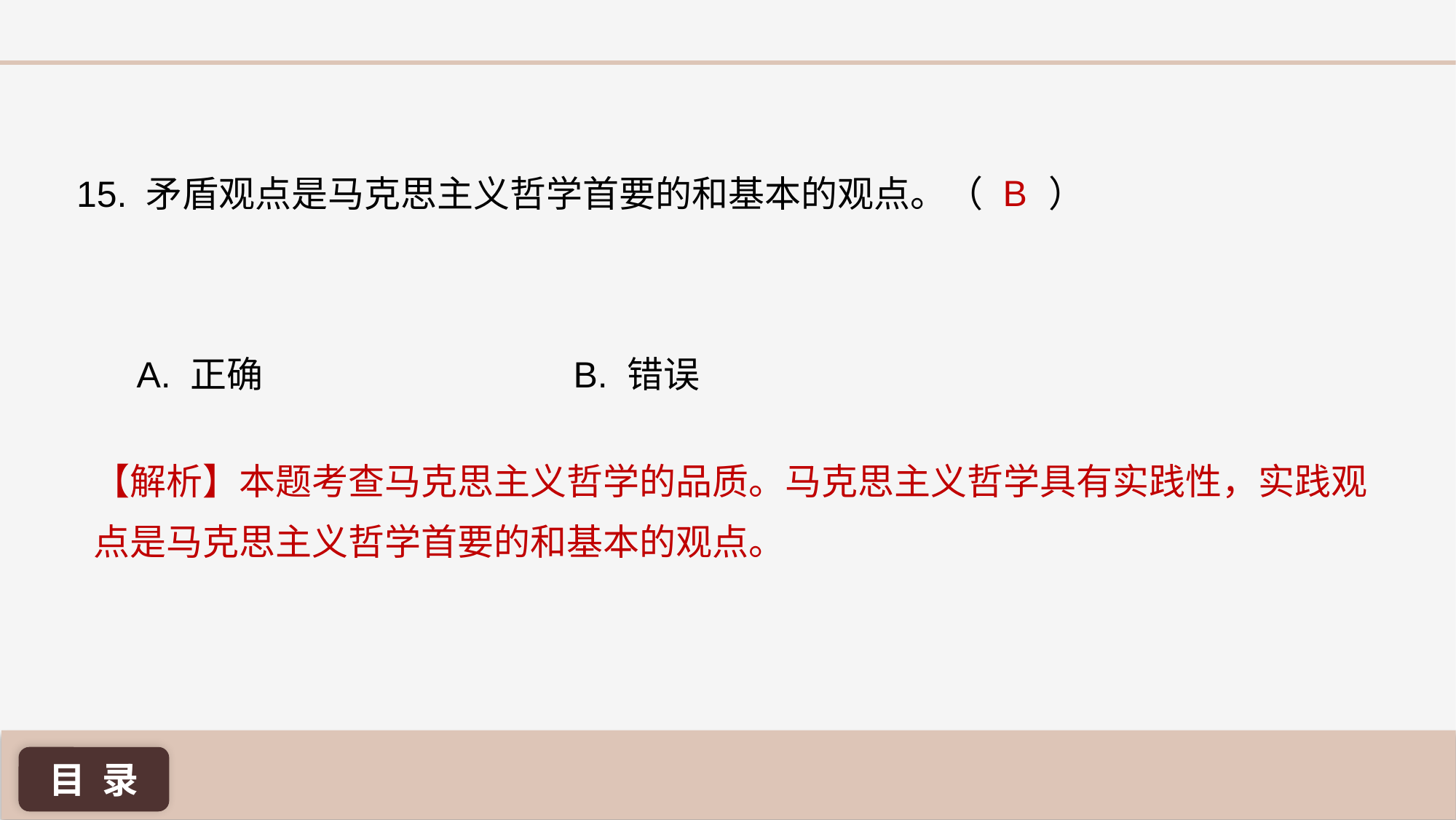

B
15. 矛盾观点是马克思主义哲学首要的和基本的观点。（        ）
A. 正确 			B. 错误
【解析】本题考查马克思主义哲学的品质。马克思主义哲学具有实践性，实践观点是马克思主义哲学首要的和基本的观点。